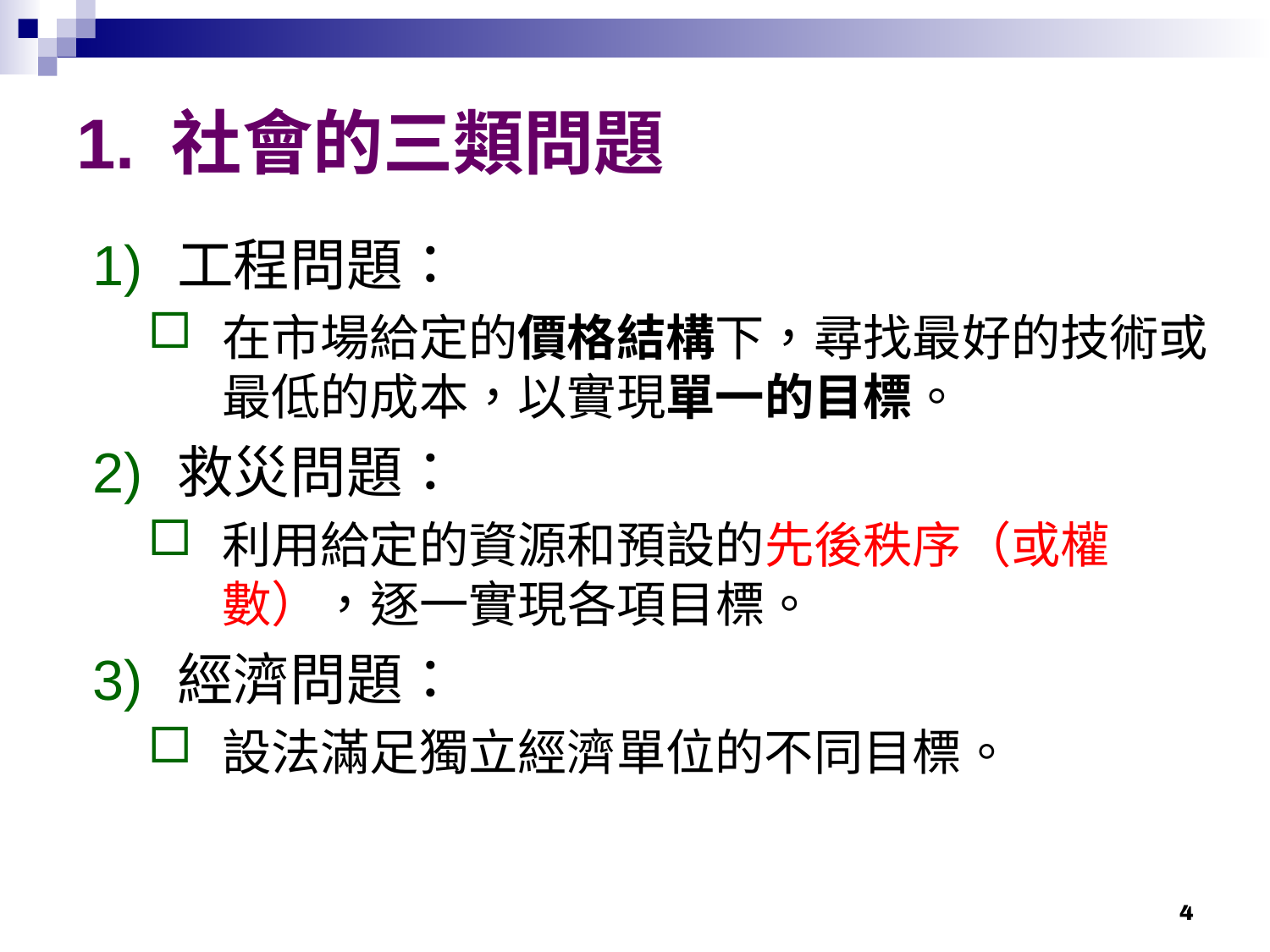

# 1. 社會的三類問題
工程問題：
在市場給定的價格結構下，尋找最好的技術或最低的成本，以實現單一的目標。
救災問題：
利用給定的資源和預設的先後秩序（或權數），逐一實現各項目標。
經濟問題：
設法滿足獨立經濟單位的不同目標。
4